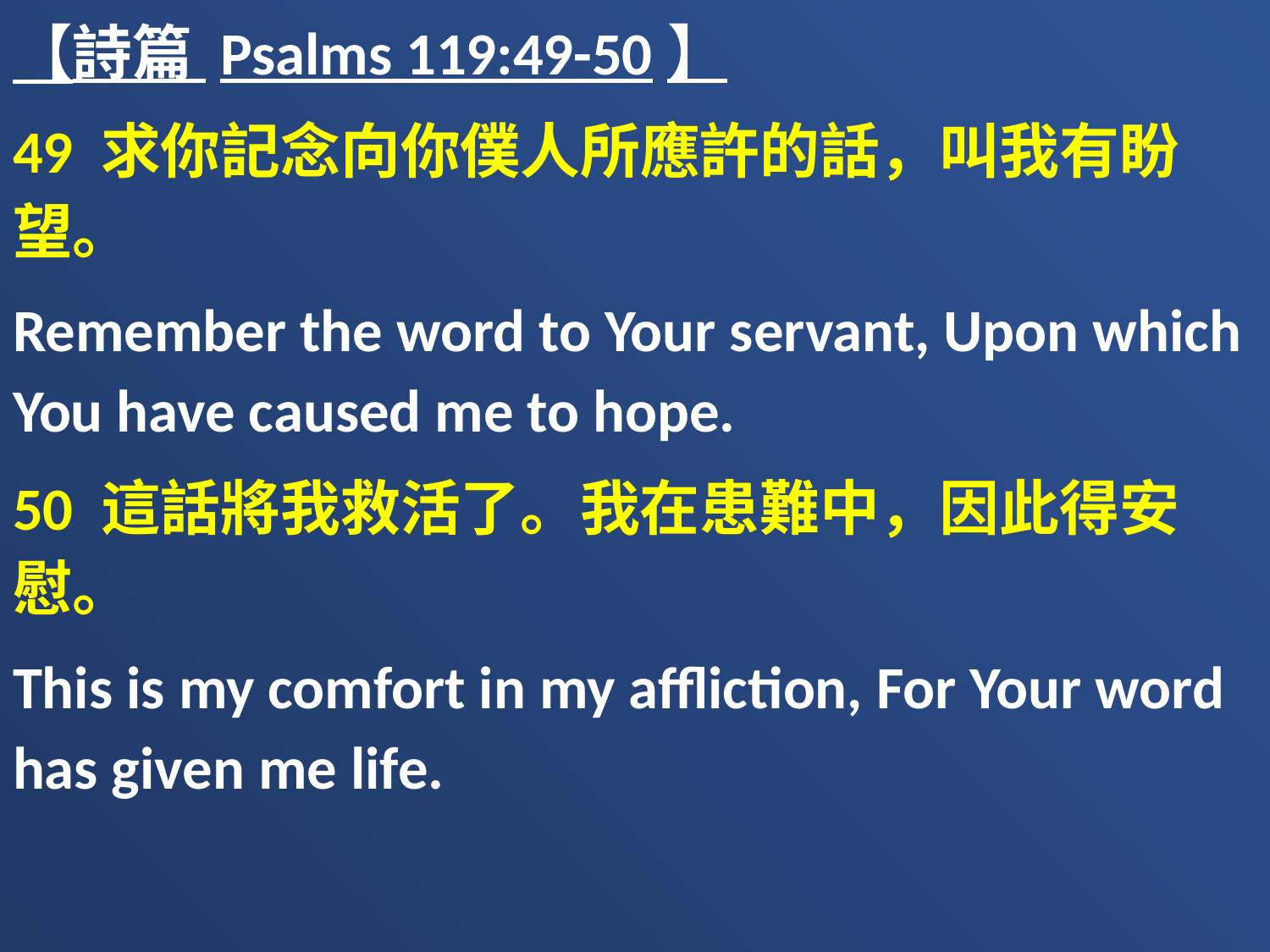

【詩篇 Psalms 119:49-50】
49 求你記念向你僕人所應許的話，叫我有盼望。
Remember the word to Your servant, Upon which You have caused me to hope.
50 這話將我救活了。我在患難中，因此得安慰。
This is my comfort in my affliction, For Your word has given me life.